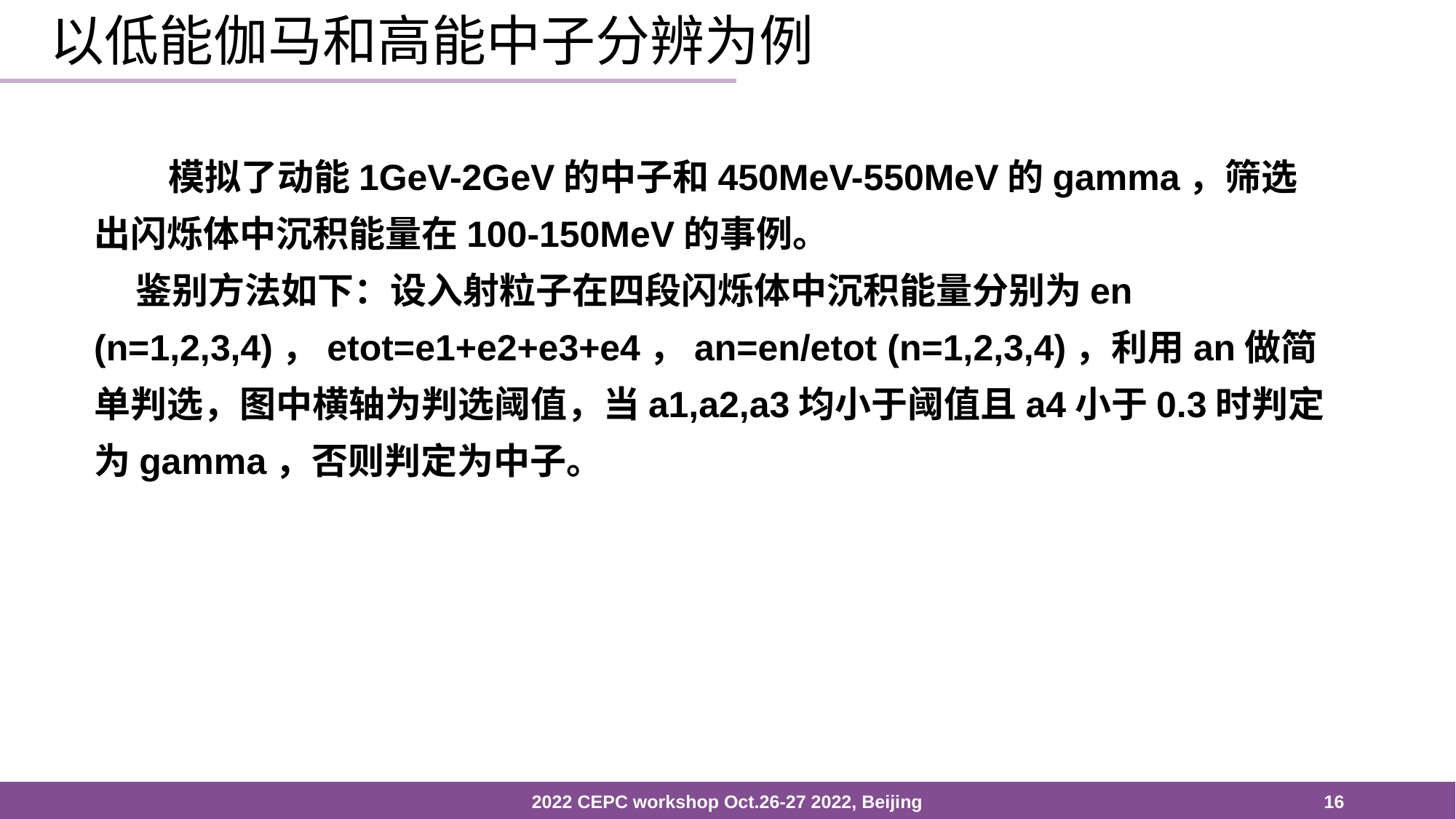

# 以低能伽马和高能中子分辨为例
        模拟了动能1GeV-2GeV的中子和450MeV-550MeV的gamma，筛选出闪烁体中沉积能量在100-150MeV的事例。
    鉴别方法如下：设入射粒子在四段闪烁体中沉积能量分别为en (n=1,2,3,4)，etot=e1+e2+e3+e4，an=en/etot (n=1,2,3,4)，利用an做简单判选，图中横轴为判选阈值，当a1,a2,a3均小于阈值且a4小于0.3时判定为gamma，否则判定为中子。
2022 CEPC workshop Oct.26-27 2022, Beijing
16